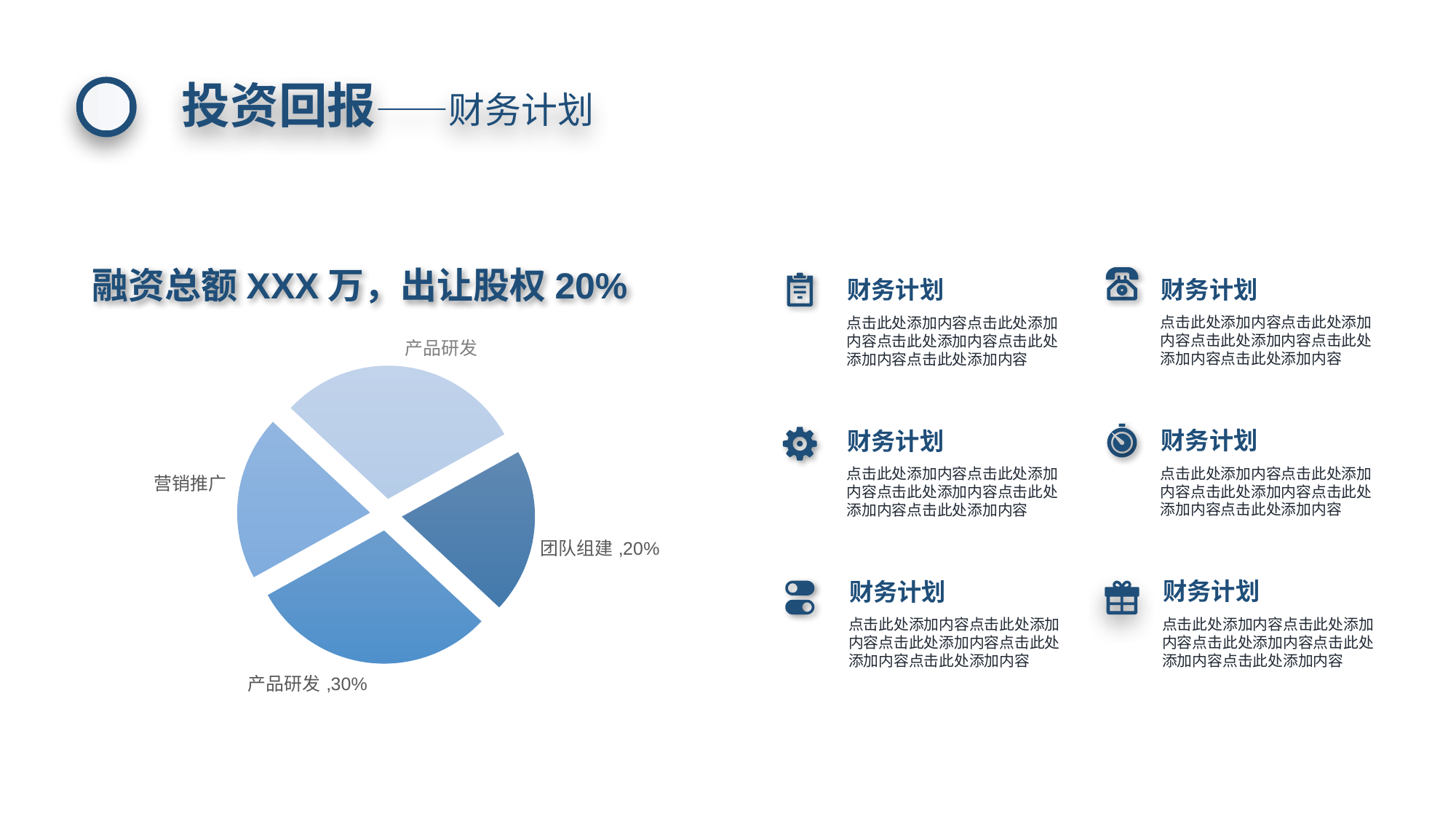

投资回报——财务计划

融资总额XXX万，出让股权20%

财务计划
财务计划

点击此处添加内容点击此处添加内容点击此处添加内容点击此处添加内容点击此处添加内容
点击此处添加内容点击此处添加内容点击此处添加内容点击此处添加内容点击此处添加内容

### Chart

| Category | DATA |
|---|---|
| 团队组建 | 0.2 |
| 产品研发 | 0.3 |
| 营销推广 | 0.2 |
| 流动资金 | 0.3 |
财务计划
财务计划

点击此处添加内容点击此处添加内容点击此处添加内容点击此处添加内容点击此处添加内容
点击此处添加内容点击此处添加内容点击此处添加内容点击此处添加内容点击此处添加内容
财务计划
财务计划

点击此处添加内容点击此处添加内容点击此处添加内容点击此处添加内容点击此处添加内容
点击此处添加内容点击此处添加内容点击此处添加内容点击此处添加内容点击此处添加内容